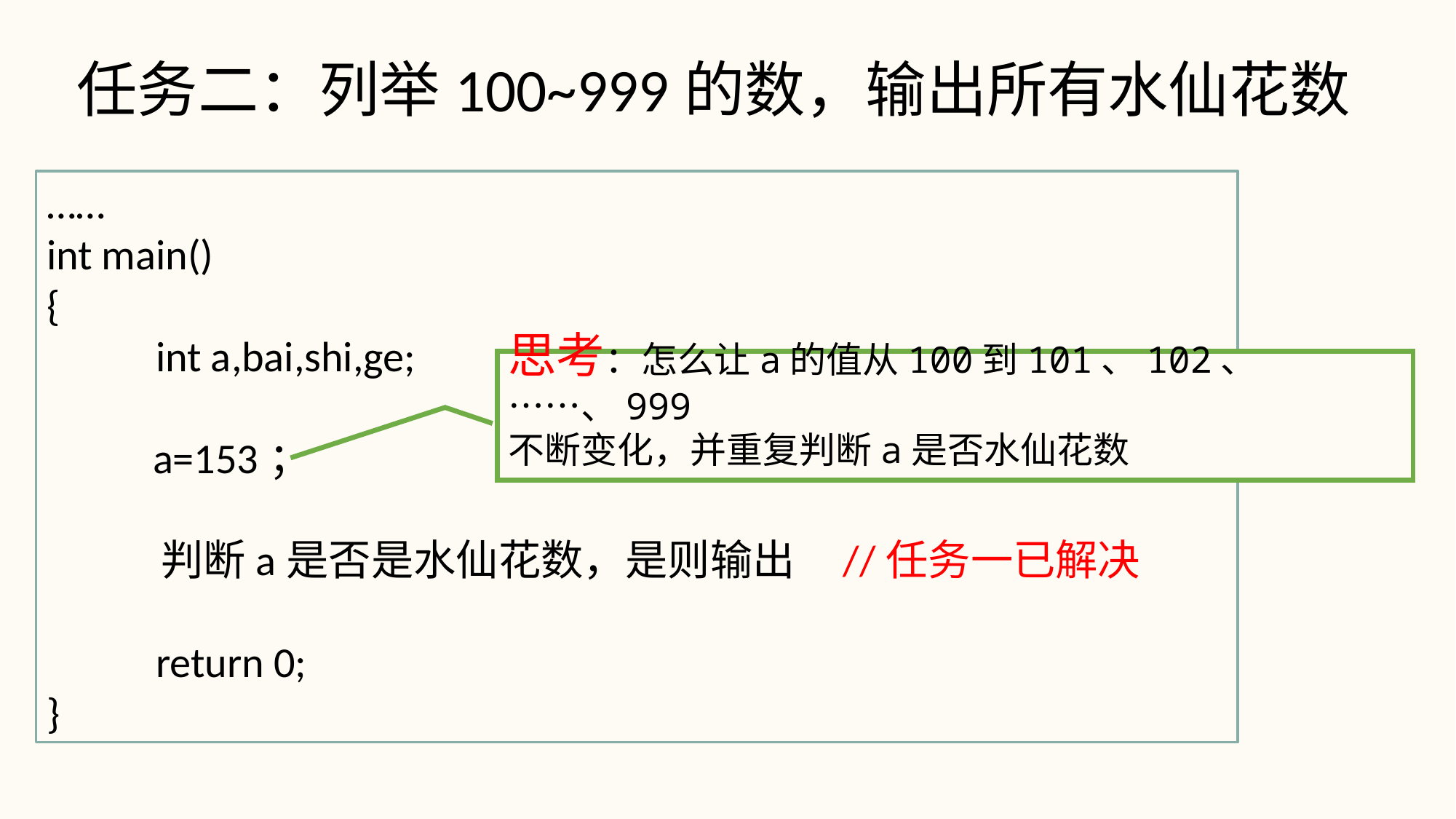

任务二：列举100~999的数，输出所有水仙花数
……
int main()
{
	int a,bai,shi,ge;

           a=153；

           判断a是否是水仙花数，是则输出    //任务一已解决

	return 0;
}
思考：怎么让a的值从100到101、102、……、999
不断变化，并重复判断a是否水仙花数